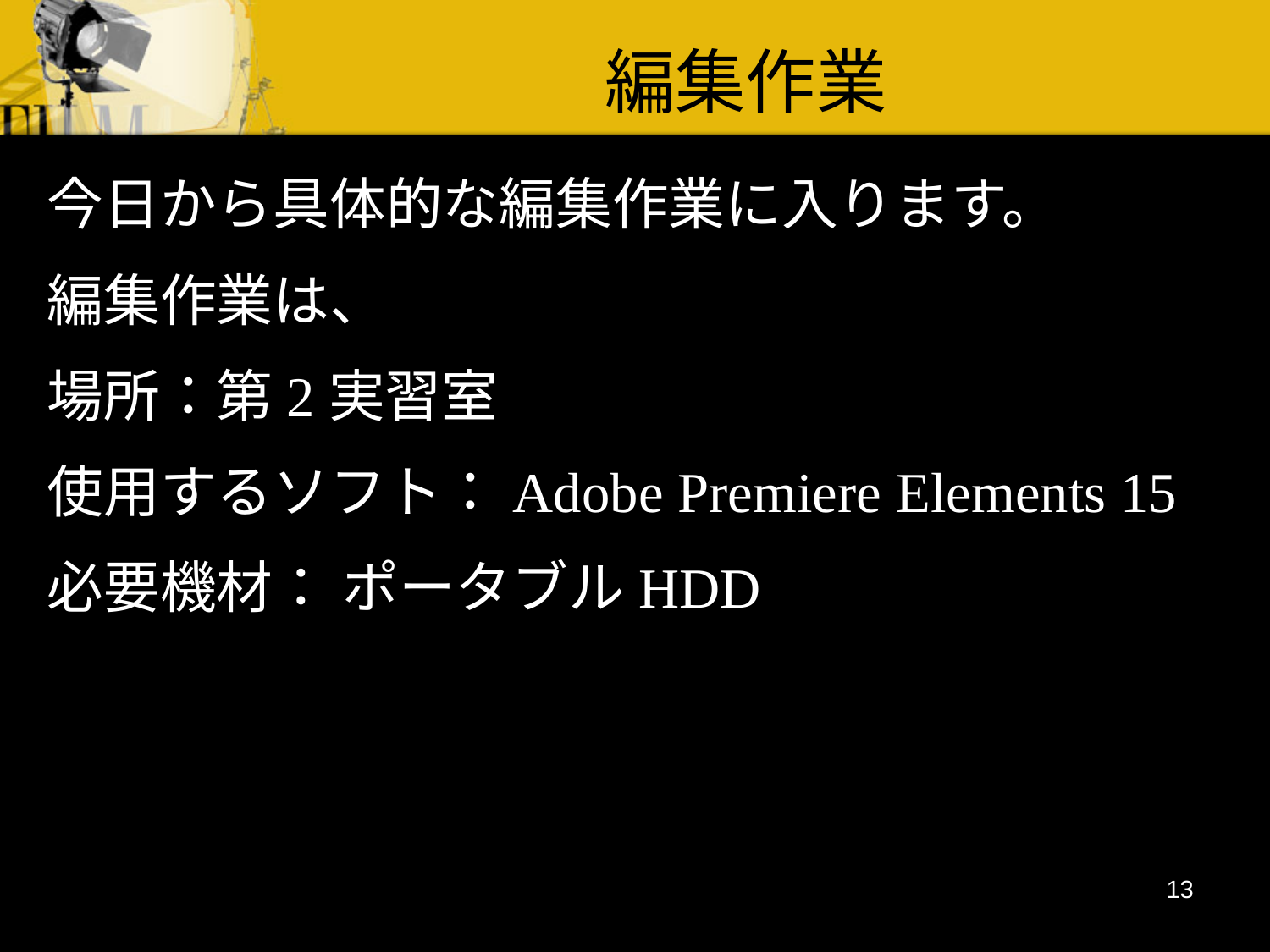

# 編集作業
今日から具体的な編集作業に入ります。
編集作業は、
場所：第2実習室
使用するソフト：Adobe Premiere Elements 15
必要機材： ポータブルHDD
13